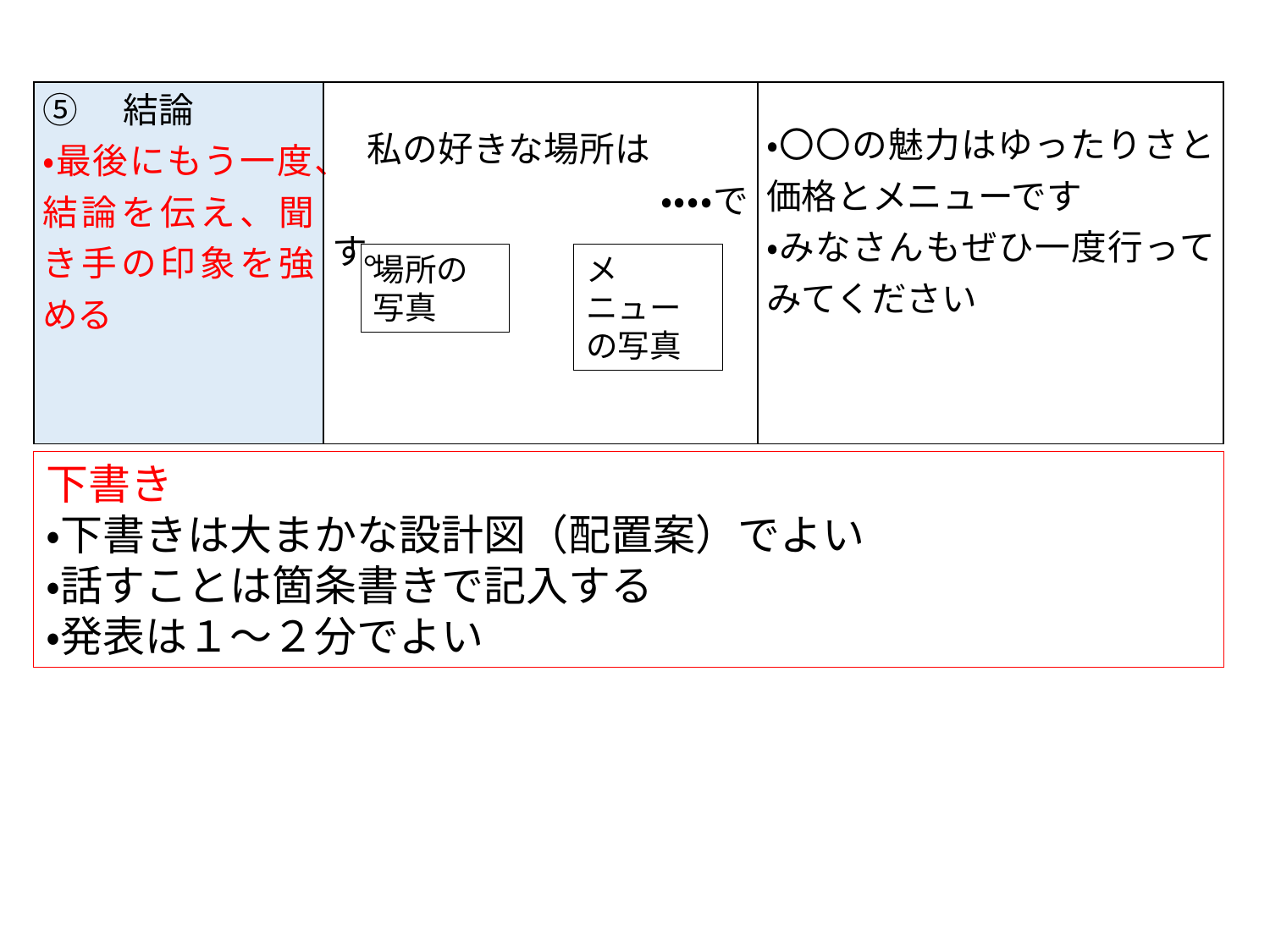

| ⑤　結論 ・最後にもう一度、結論を伝え、聞き手の印象を強める | 私の好きな場所は 　　　　　　　　　・・・・です。 | ・〇〇の魅力はゆったりさと価格とメニューです ・みなさんもぜひ一度行ってみてください |
| --- | --- | --- |
場所の
写真
メニューの写真
下書き
・下書きは大まかな設計図（配置案）でよい
・話すことは箇条書きで記入する
・発表は１～２分でよい